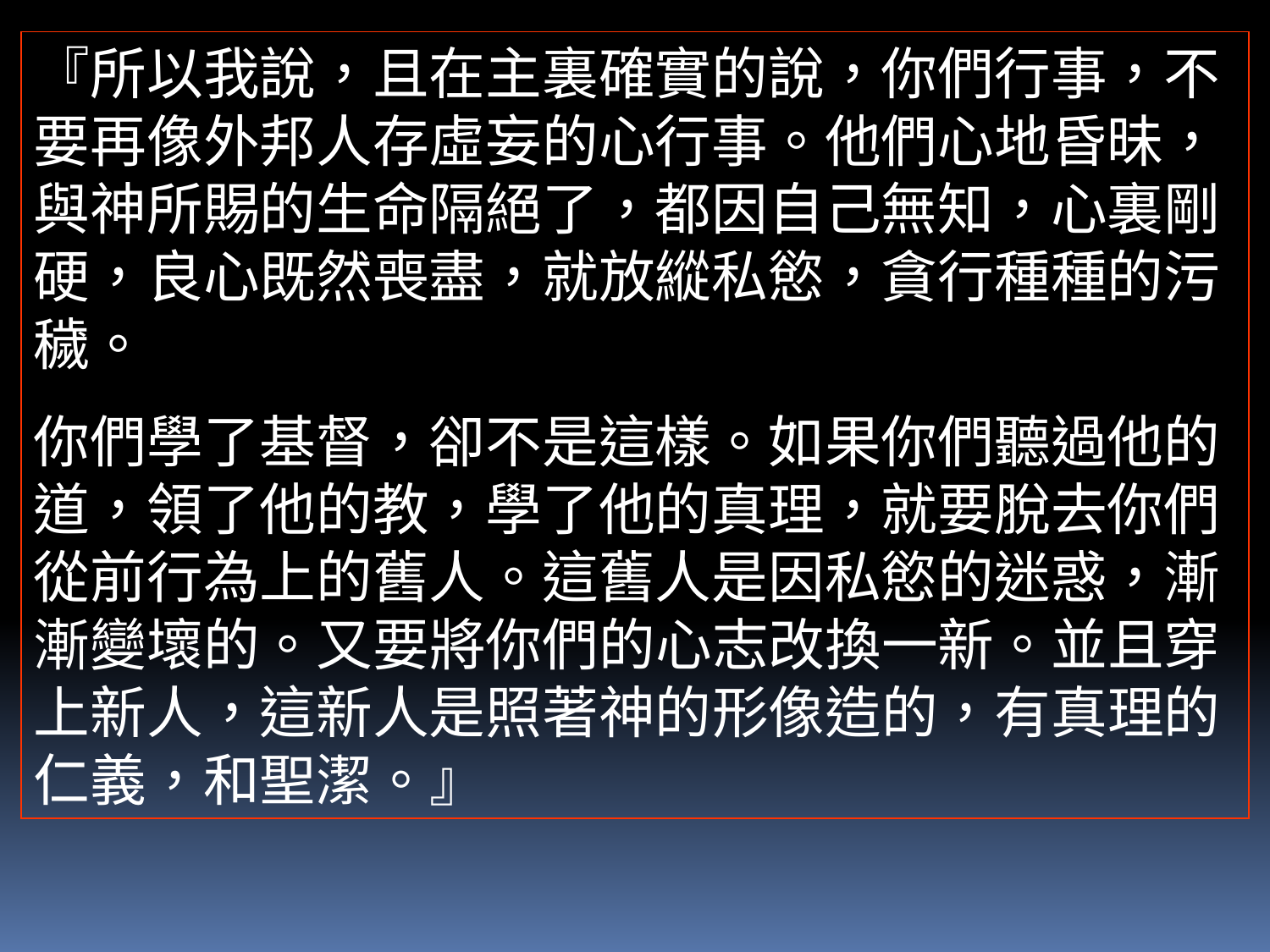

『所以我說，且在主裏確實的說，你們行事，不要再像外邦人存虛妄的心行事。他們心地昏昧，與神所賜的生命隔絕了，都因自己無知，心裏剛硬，良心既然喪盡，就放縱私慾，貪行種種的污穢。

你們學了基督，卻不是這樣。如果你們聽過他的道，領了他的教，學了他的真理，就要脫去你們從前行為上的舊人。這舊人是因私慾的迷惑，漸漸變壞的。又要將你們的心志改換一新。並且穿上新人，這新人是照著神的形像造的，有真理的仁義，和聖潔。』